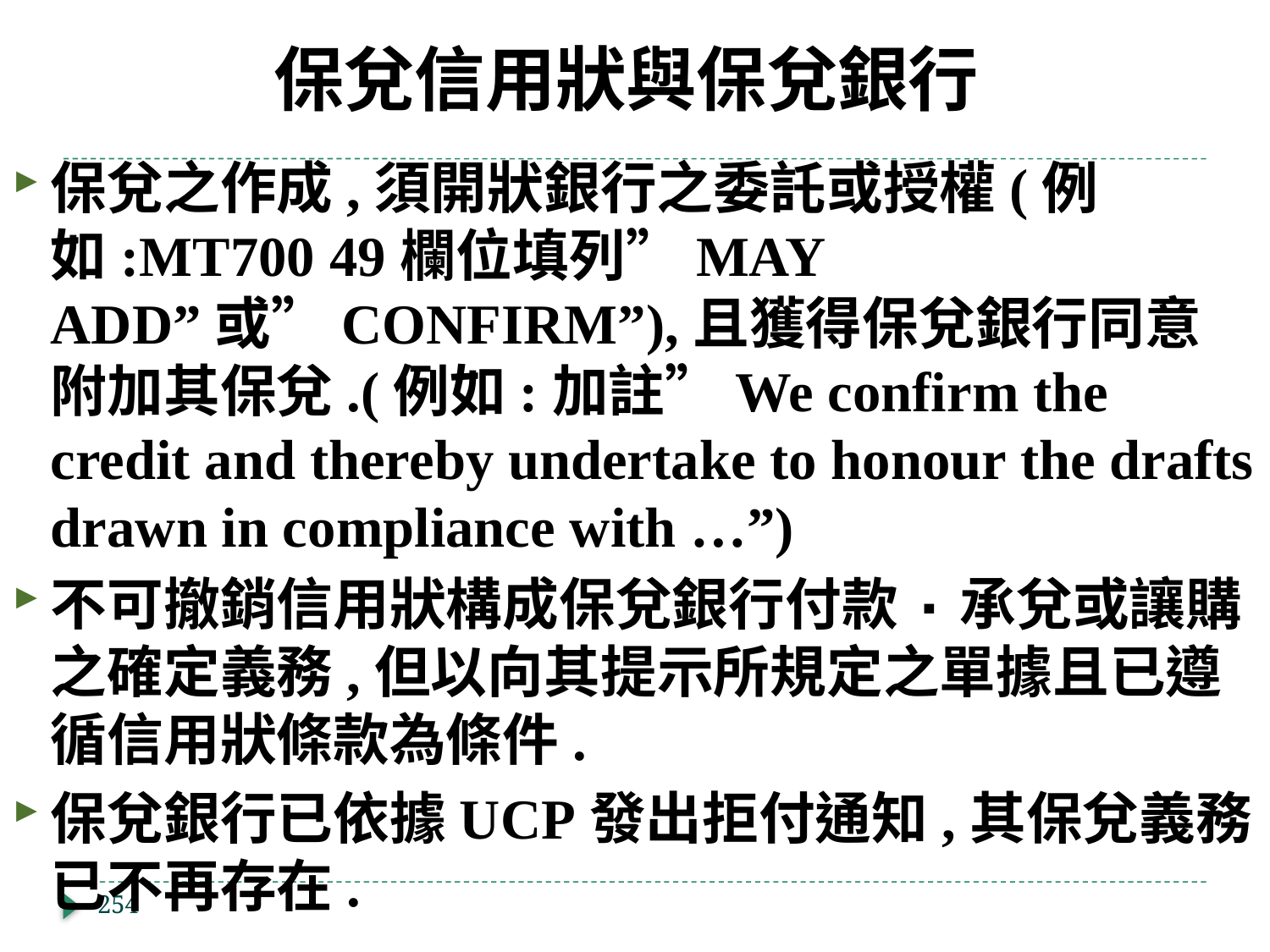

# 保兌信用狀與保兌銀行
保兌之作成,須開狀銀行之委託或授權(例如:MT700 49欄位填列”MAY ADD”或”CONFIRM”),且獲得保兌銀行同意附加其保兌.(例如:加註”We confirm the credit and thereby undertake to honour the drafts drawn in compliance with …”)
不可撤銷信用狀構成保兌銀行付款۰承兌或讓購之確定義務,但以向其提示所規定之單據且已遵循信用狀條款為條件.
保兌銀行已依據UCP發出拒付通知,其保兌義務已不再存在.
254